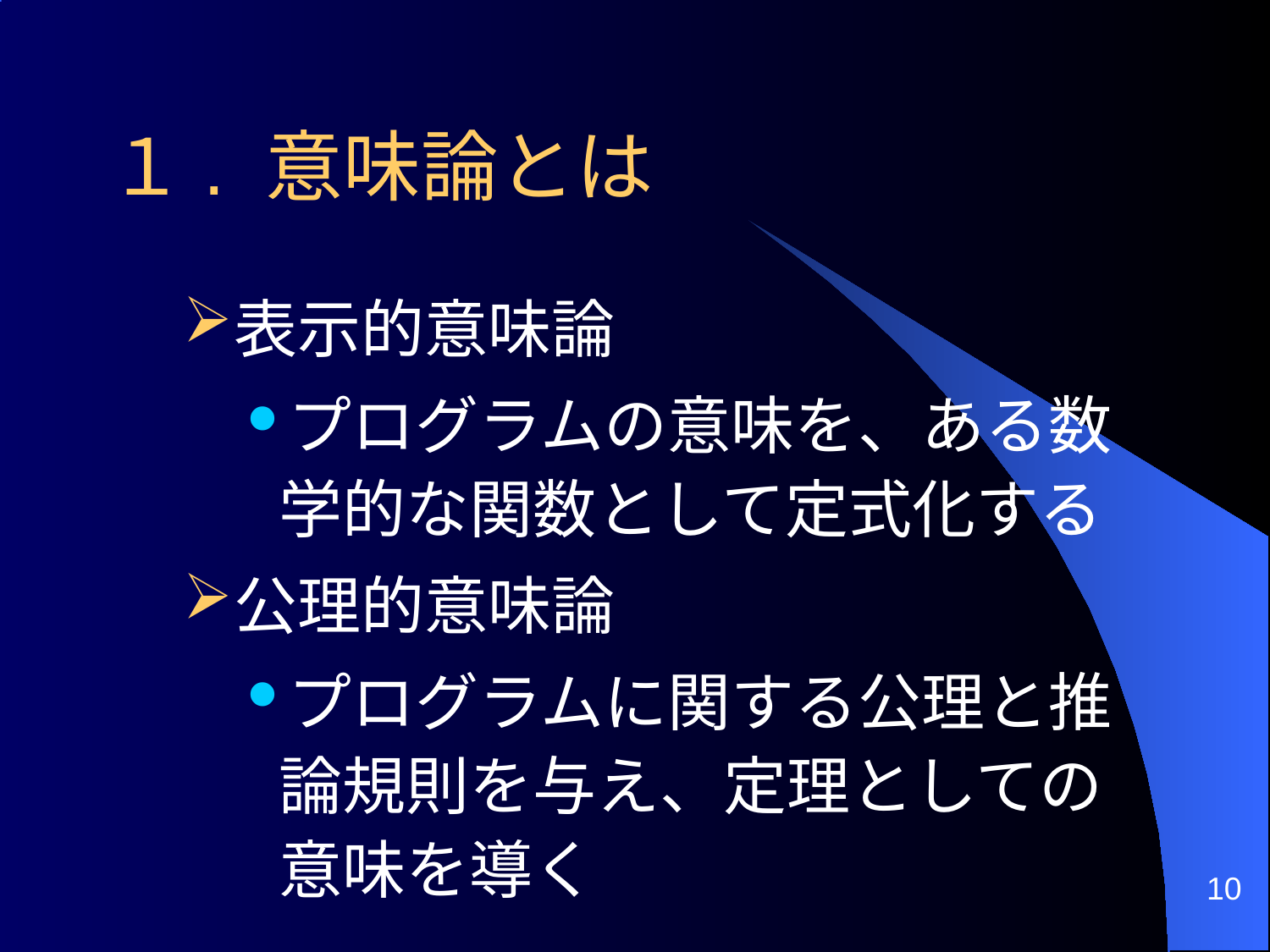

# １. 意味論とは
表示的意味論
プログラムの意味を、ある数学的な関数として定式化する
公理的意味論
プログラムに関する公理と推論規則を与え、定理としての意味を導く
10